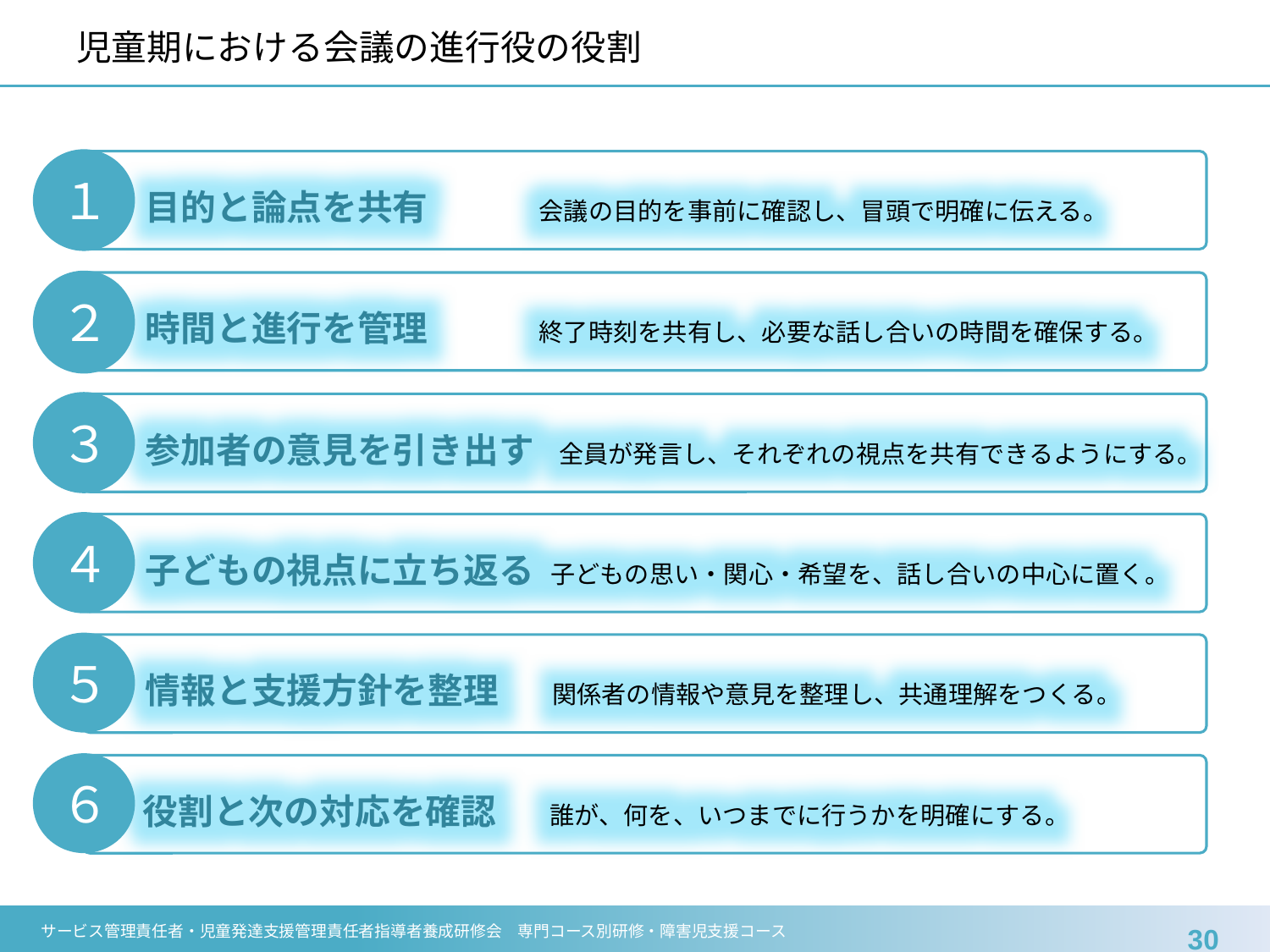

# 児童期における会議の進行役の役割
　 目的と論点を共有　             会議の目的を事前に確認し、冒頭で明確に伝える。
１

　 時間と進行を管理　             終了時刻を共有し、必要な話し合いの時間を確保する。
２

　 参加者の意見を引き出す　全員が発言し、それぞれの視点を共有できるようにする。
３

　 子どもの視点に立ち返る  子どもの思い・関心・希望を、話し合いの中心に置く。
４

　 情報と支援方針を整理　     関係者の情報や意見を整理し、共通理解をつくる。
５

　  役割と次の対応を確認　     誰が、何を、いつまでに行うかを明確にする。
６